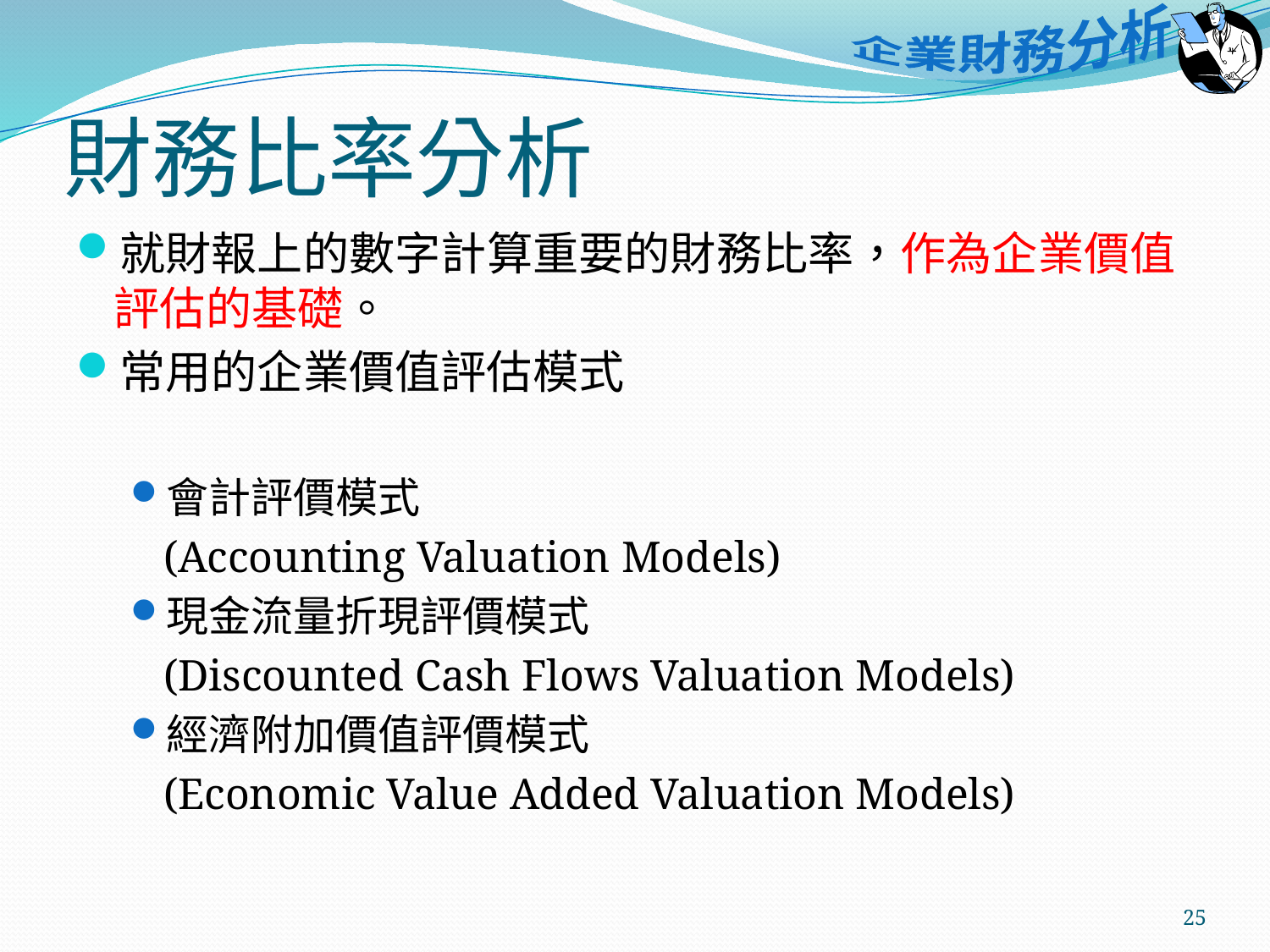

# 財務比率分析
就財報上的數字計算重要的財務比率，作為企業價值評估的基礎。
常用的企業價值評估模式

會計評價模式
   (Accounting Valuation Models)
現金流量折現評價模式
   (Discounted Cash Flows Valuation Models)
經濟附加價值評價模式
   (Economic Value Added Valuation Models)
25